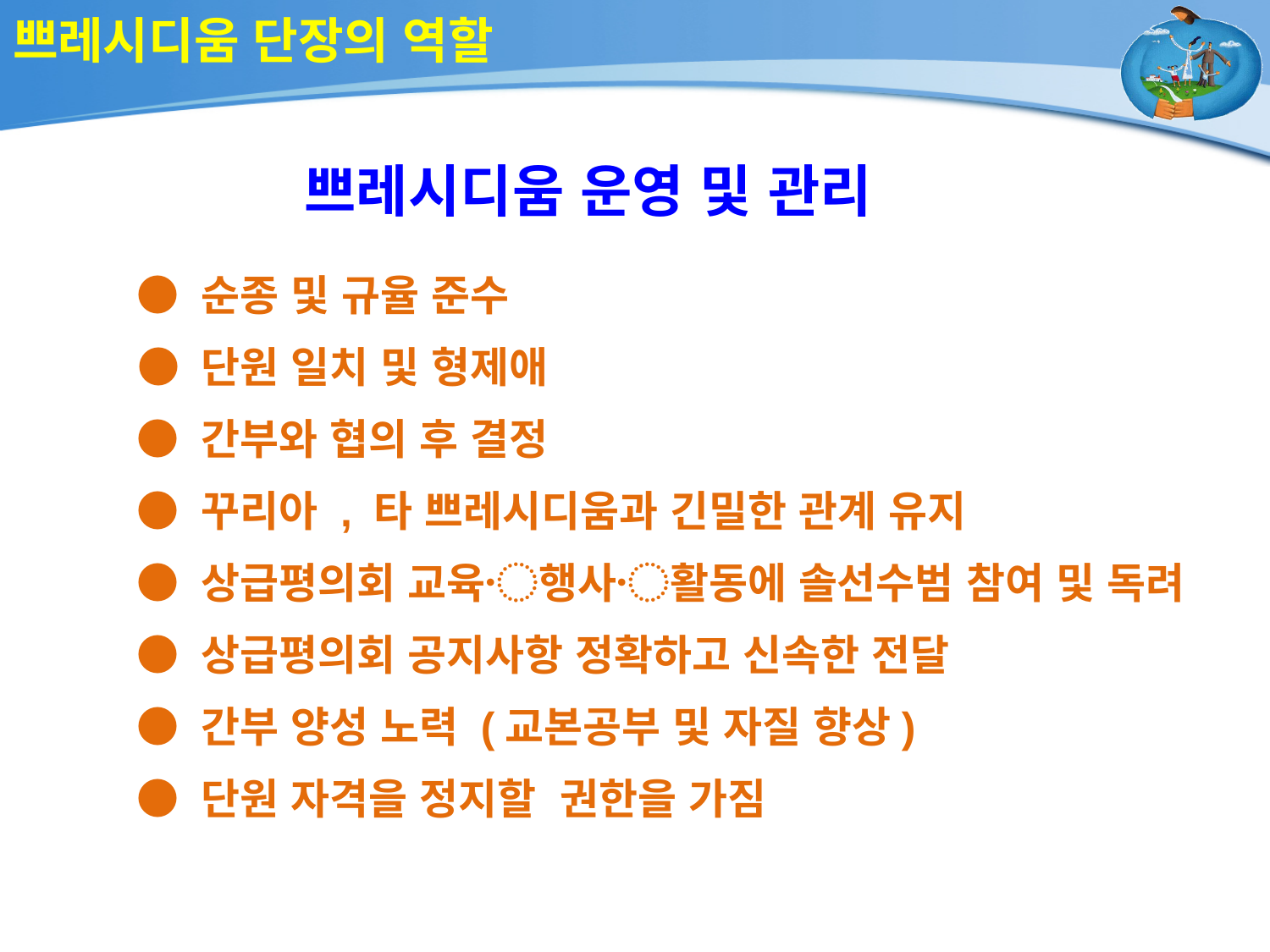

# 쁘레시디움 단장의 역할
쁘레시디움 운영 및 관리
 ● 순종 및 규율 준수
 ● 단원 일치 및 형제애
 ● 간부와 협의 후 결정
 ● 꾸리아 , 타 쁘레시디움과 긴밀한 관계 유지
 ● 상급평의회 교육〮행사〮활동에 솔선수범 참여 및 독려
 ● 상급평의회 공지사항 정확하고 신속한 전달
 ● 간부 양성 노력 (교본공부 및 자질 향상)
 ● 단원 자격을 정지할  권한을 가짐